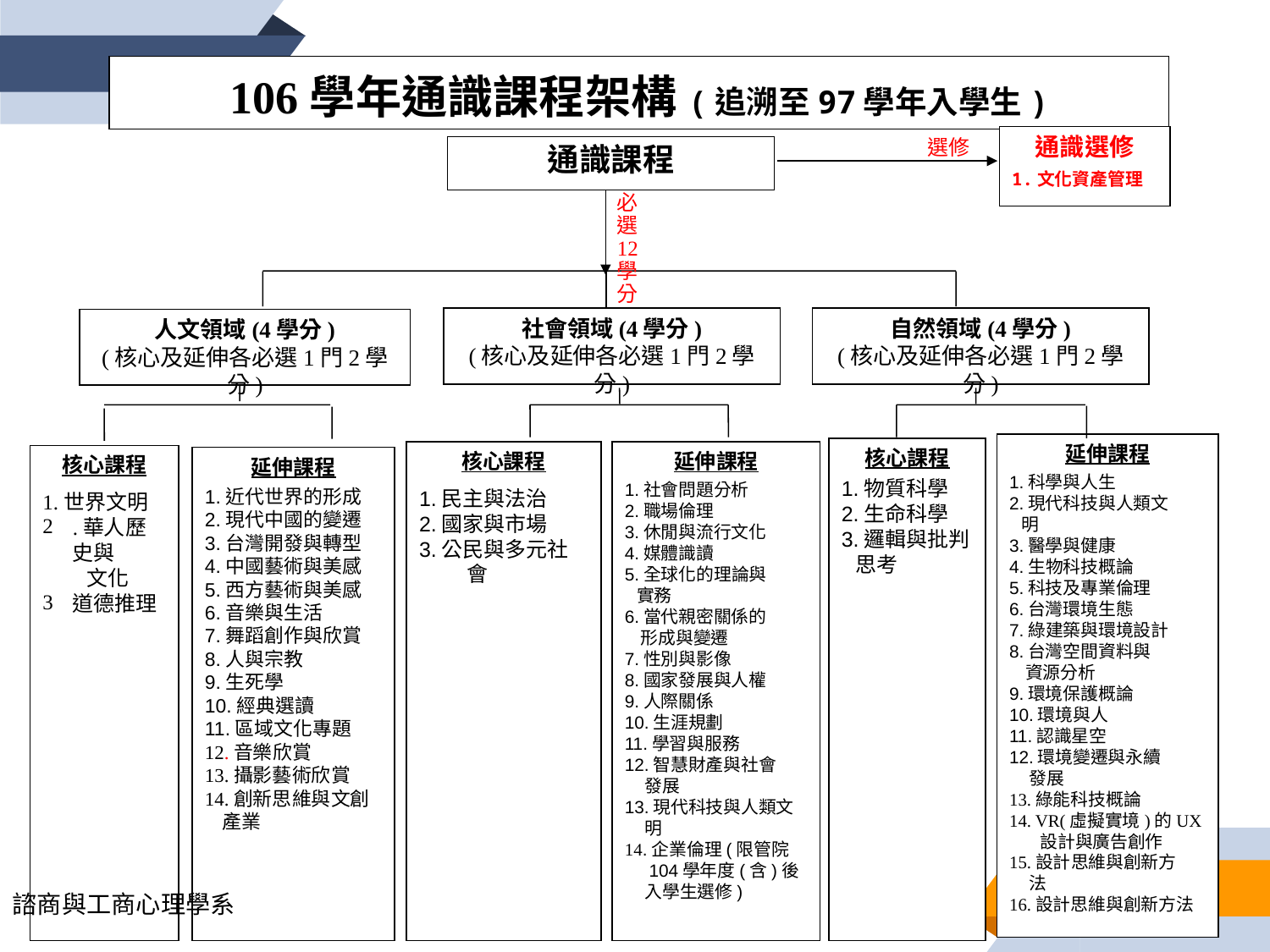

106學年通識課程架構(追溯至97學年入學生)
通識選修
1.文化資產管理

選修
通識課程
必選12學分

社會領域(4學分)
(核心及延伸各必選1門2學分)
自然領域(4學分)
(核心及延伸各必選1門2學分)
人文領域(4學分)
(核心及延伸各必選1門2學分)

延伸課程
1.科學與人生
2.現代科技與人類文
   明
3.醫學與健康
4.生物科技概論
5.科技及專業倫理
6.台灣環境生態
7.綠建築與環境設計
8.台灣空間資料與
   資源分析
9.環境保護概論
10.環境與人
11.認識星空
12.環境變遷與永續
     發展
13.綠能科技概論
14. VR(虛擬實境)的UX
      設計與廣告創作
15.設計思維與創新方
     法
16.設計思維與創新方法
核心課程
1.物質科學
2.生命科學
3.邏輯與批判
   思考

延伸課程
1.社會問題分析
2.職場倫理
3.休閒與流行文化
4.媒體識讀
5.全球化的理論與
   實務
6.當代親密關係的
    形成與變遷
7.性別與影像
8.國家發展與人權
9.人際關係
10.生涯規劃
11.學習與服務
12.智慧財產與社會
     發展
13.現代科技與人類文
     明
14.企業倫理(限管院
     104學年度(含)後
     入學生選修)

核心課程
1.民主與法治
2.國家與市場
3.公民與多元社會
核心課程
1.世界文明
.華人歷史與
   文化
道德推理
延伸課程
1.近代世界的形成
2.現代中國的變遷
3.台灣開發與轉型
4.中國藝術與美感
5.西方藝術與美感
6.音樂與生活
7.舞蹈創作與欣賞
8.人與宗教
9.生死學
10.經典選讀
11.區域文化專題
12.音樂欣賞
13.攝影藝術欣賞
14.創新思維與文創
    產業

諮商與工商心理學系